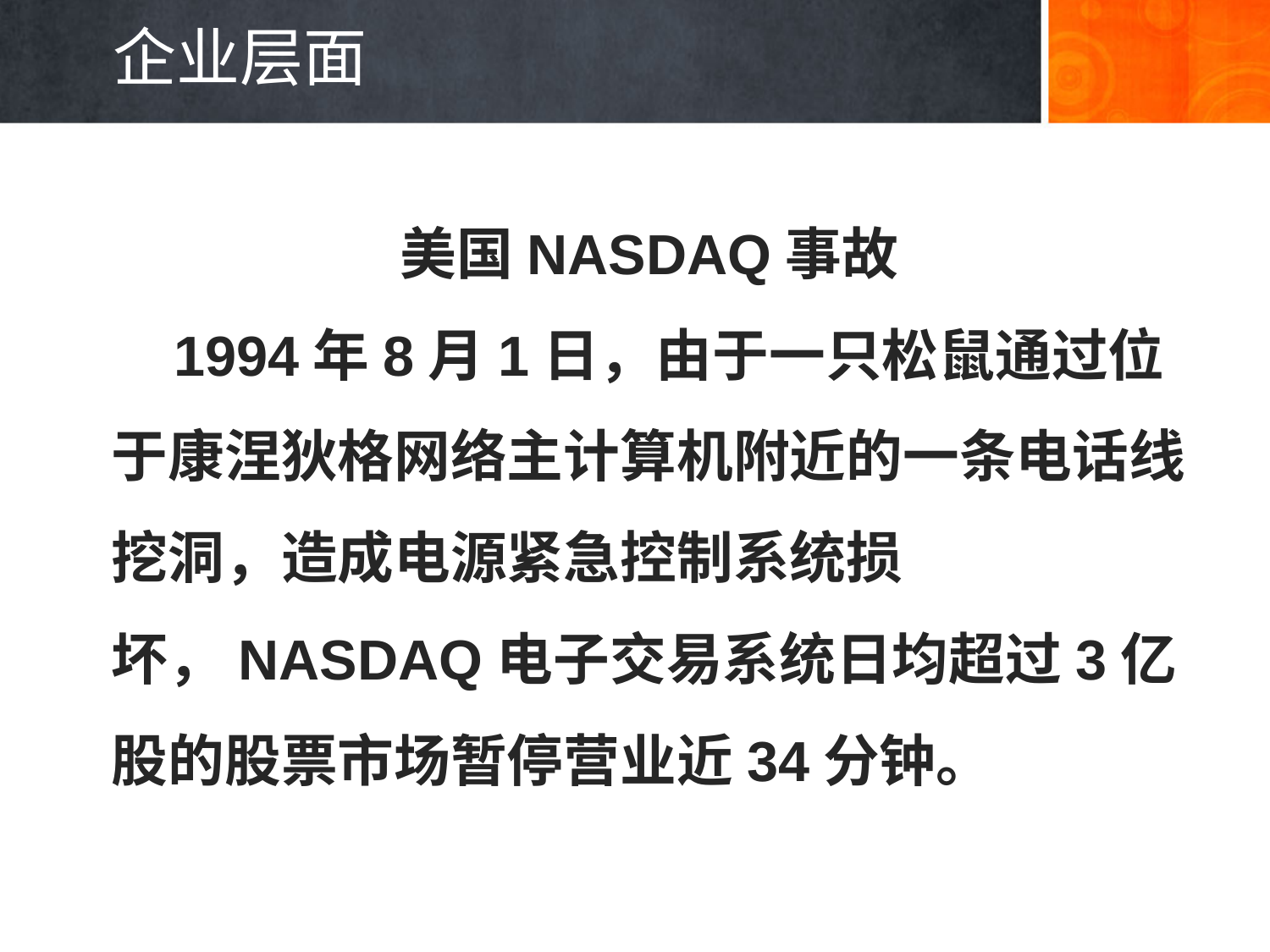

# 企业层面
美国NASDAQ事故
    1994年8月1日，由于一只松鼠通过位于康涅狄格网络主计算机附近的一条电话线挖洞，造成电源紧急控制系统损坏，NASDAQ电子交易系统日均超过3亿股的股票市场暂停营业近34分钟。